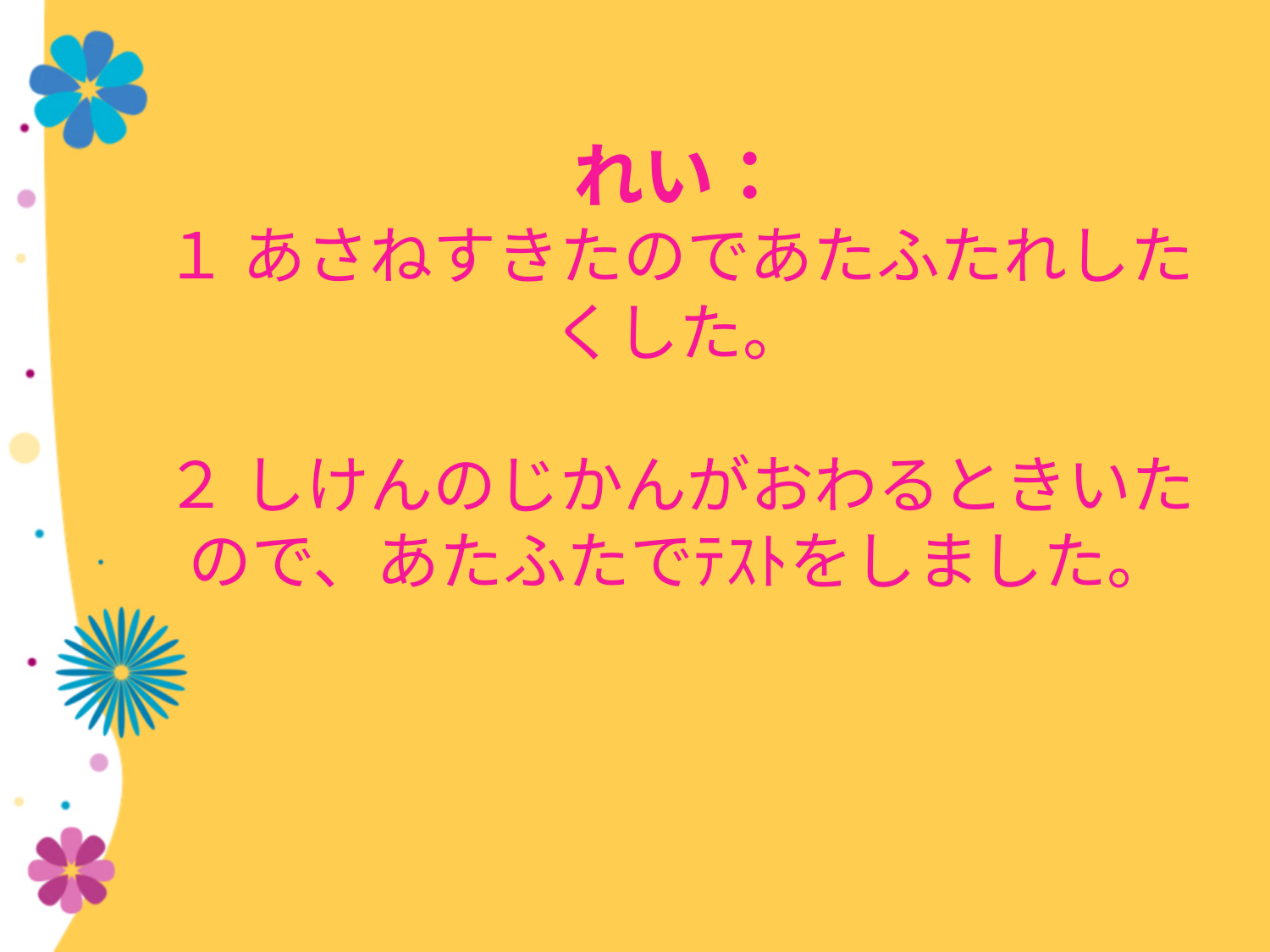

# れい： １ あさねすきたのであたふたれしたくした。 ２ しけんのじかんがおわるときいたので、あたふたでﾃｽﾄをしました。